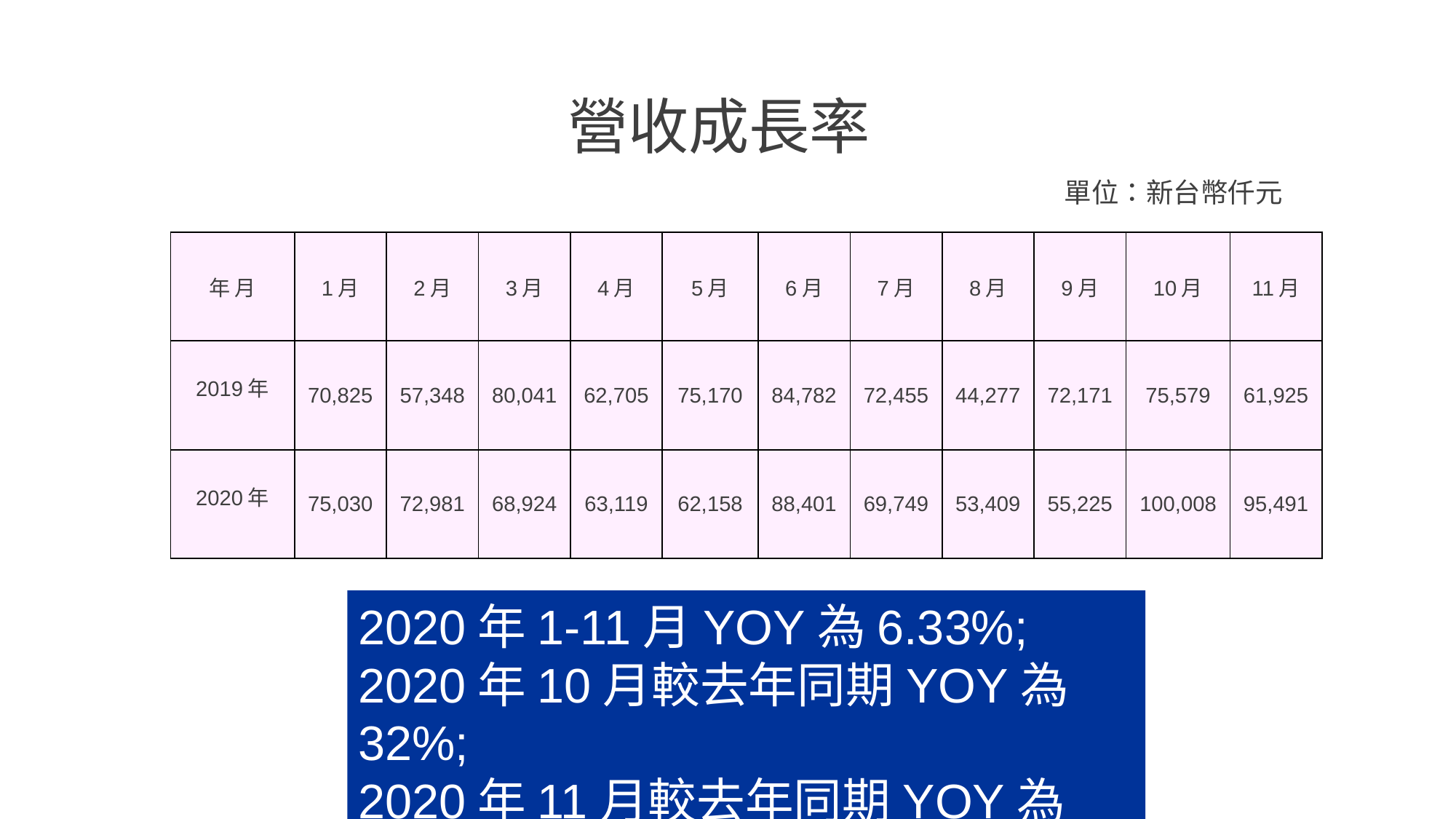

40
營收成長率
單位：新台幣仟元
| 年 月 | 1月 | 2月 | 3月 | 4月 | 5月 | 6月 | 7月 | 8月 | 9月 | 10月 | 11月 |
| --- | --- | --- | --- | --- | --- | --- | --- | --- | --- | --- | --- |
| 2019年 | 70,825 | 57,348 | 80,041 | 62,705 | 75,170 | 84,782 | 72,455 | 44,277 | 72,171 | 75,579 | 61,925 |
| 2020年 | 75,030 | 72,981 | 68,924 | 63,119 | 62,158 | 88,401 | 69,749 | 53,409 | 55,225 | 100,008 | 95,491 |
2020年1-11月YOY為6.33%;
2020年10月較去年同期YOY為32%;
2020年11月較去年同期YOY為54%。